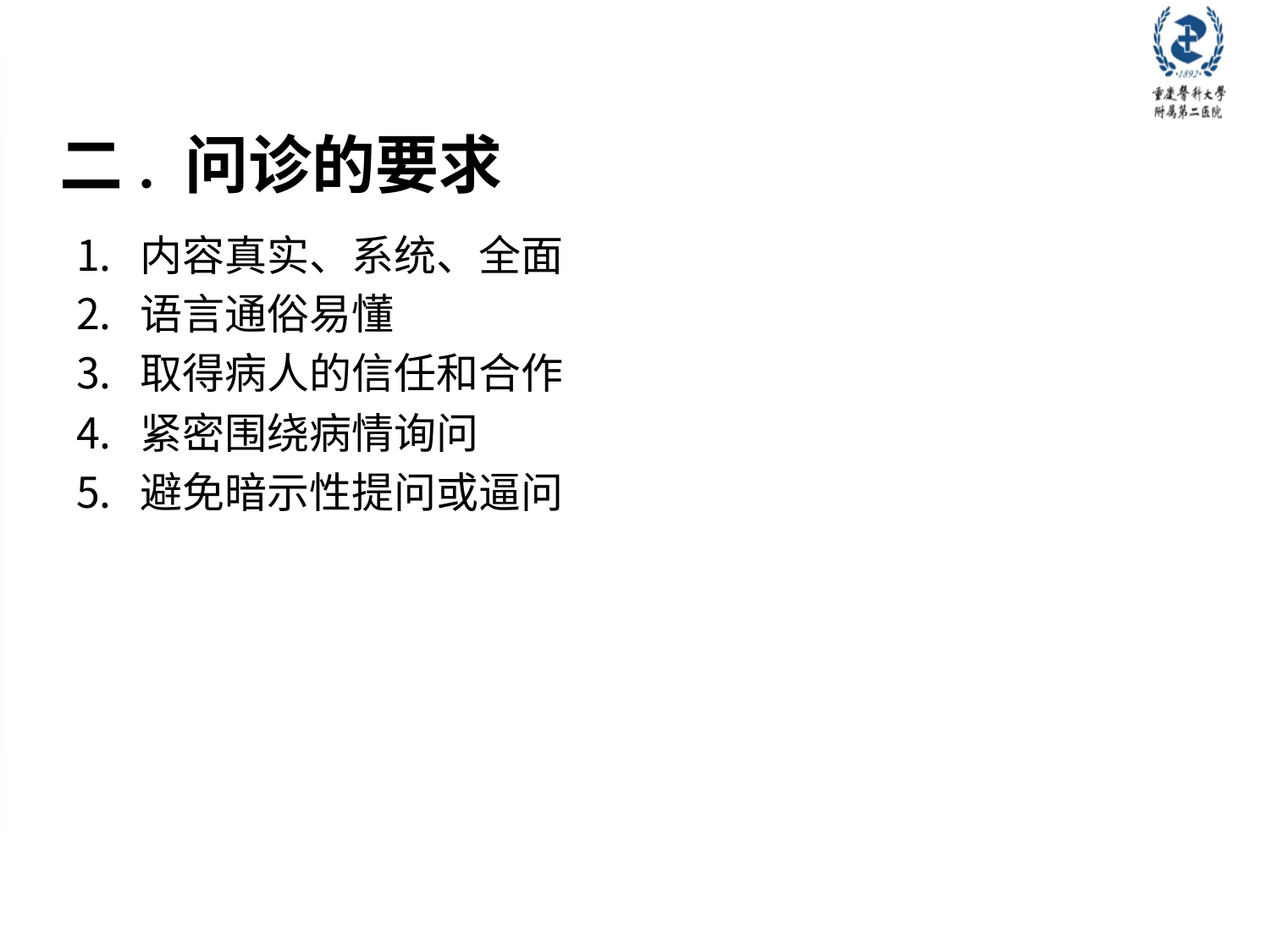

# 二. 问诊的要求
内容真实、系统、全面
语言通俗易懂
取得病人的信任和合作
紧密围绕病情询问
避免暗示性提问或逼问